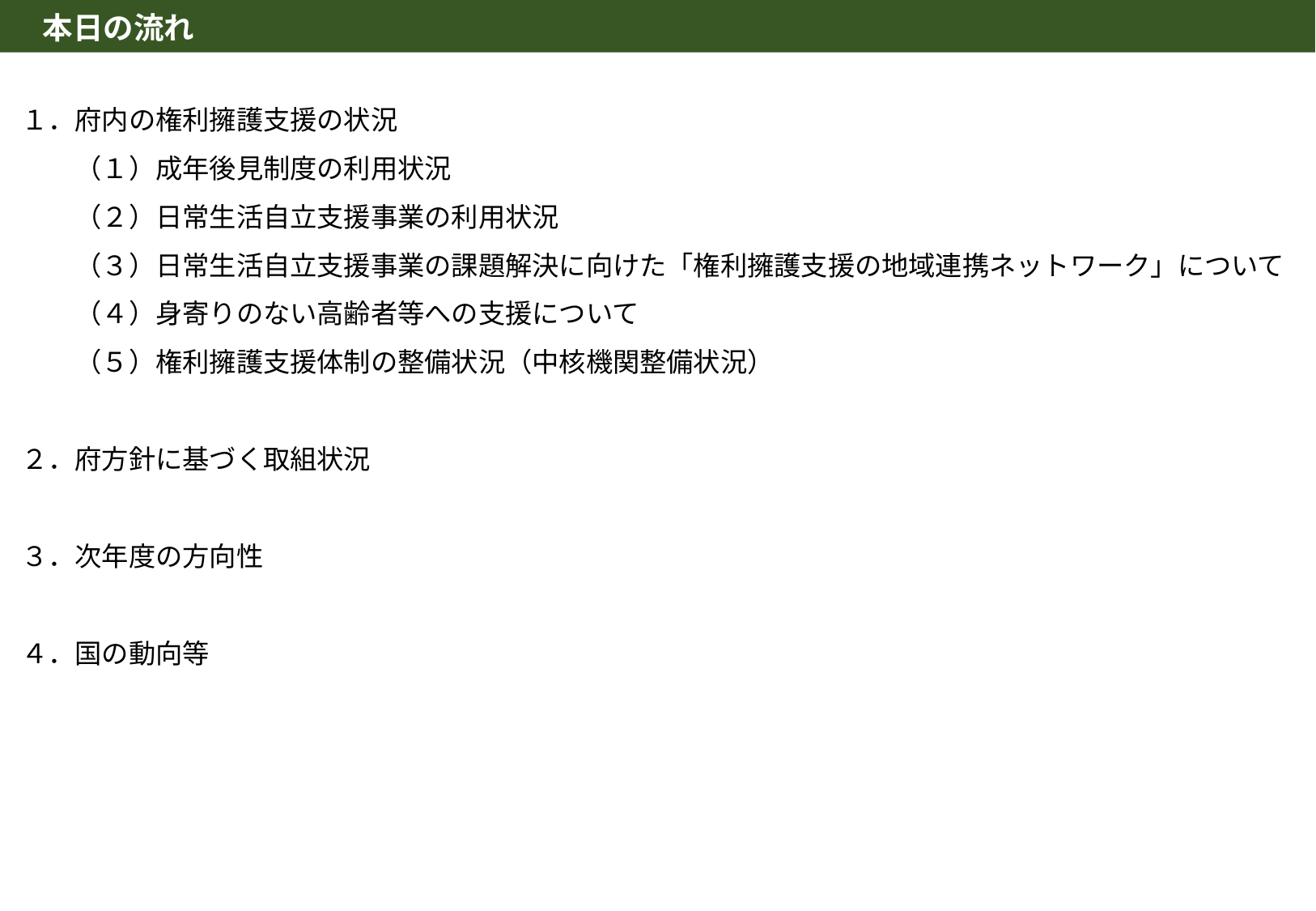

本日の流れ
１．府内の権利擁護支援の状況
　　（１）成年後見制度の利用状況
　　（２）日常生活自立支援事業の利用状況
　　（３）日常生活自立支援事業の課題解決に向けた「権利擁護支援の地域連携ネットワーク」について
　　（４）身寄りのない高齢者等への支援について
　　（５）権利擁護支援体制の整備状況（中核機関整備状況）

２．府方針に基づく取組状況

３．次年度の方向性

４．国の動向等